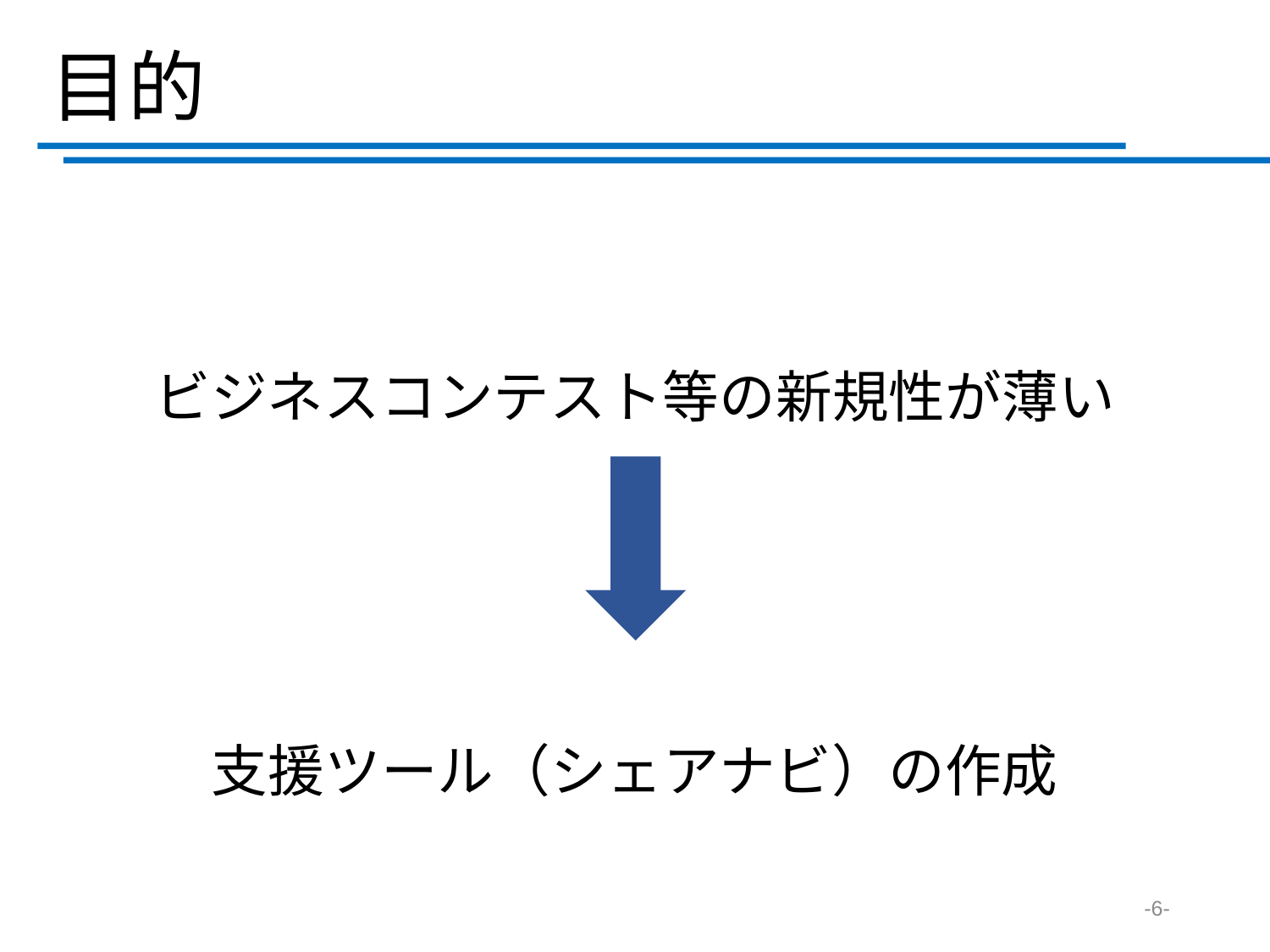

# 目的
ビジネスコンテスト等の新規性が薄い

支援ツール（シェアナビ）の作成

-6-